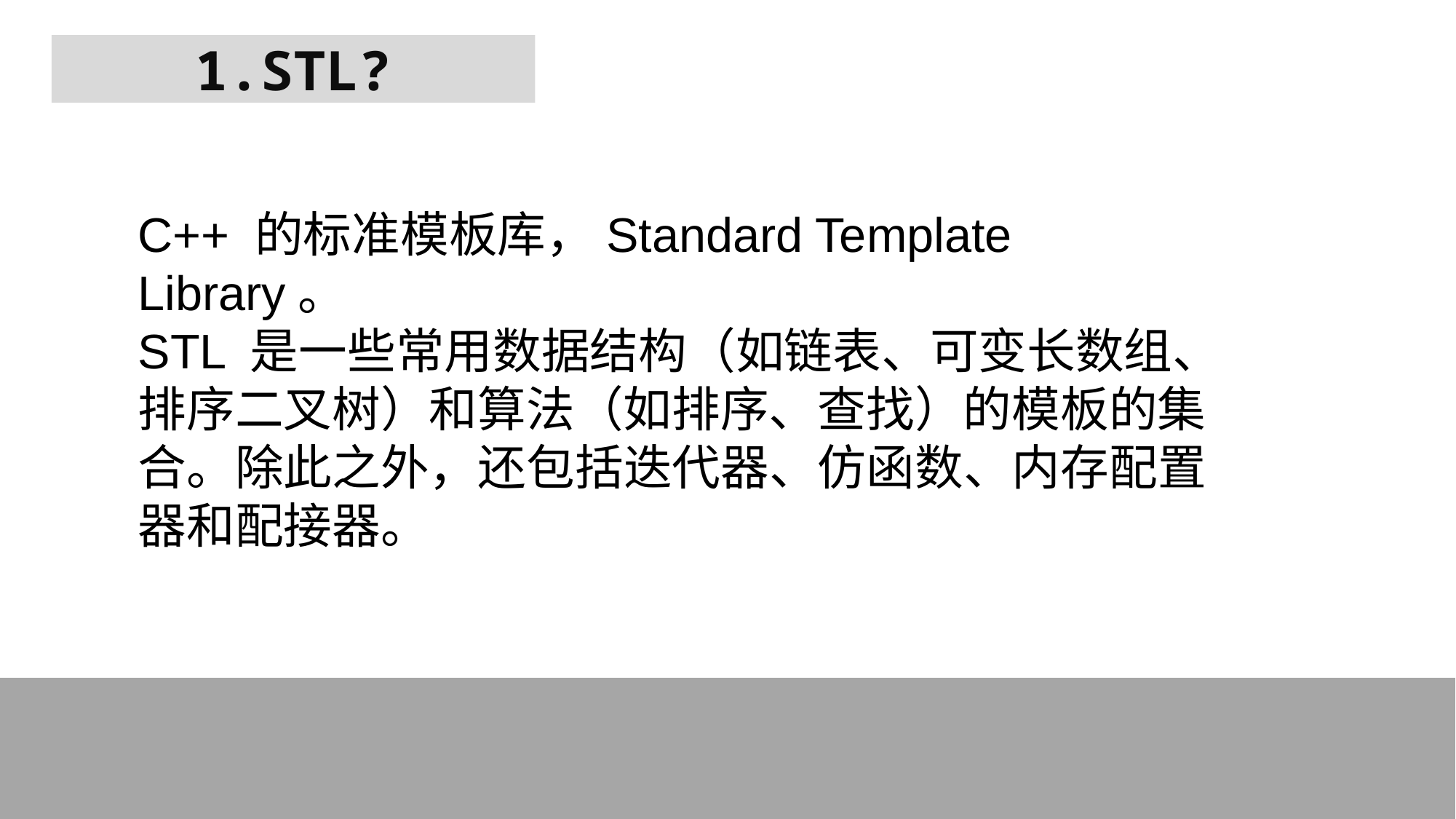

1.STL?
C++ 的标准模板库，Standard Template Library。
STL 是一些常用数据结构（如链表、可变长数组、排序二叉树）和算法（如排序、查找）的模板的集合。除此之外，还包括迭代器、仿函数、内存配置器和配接器。

4